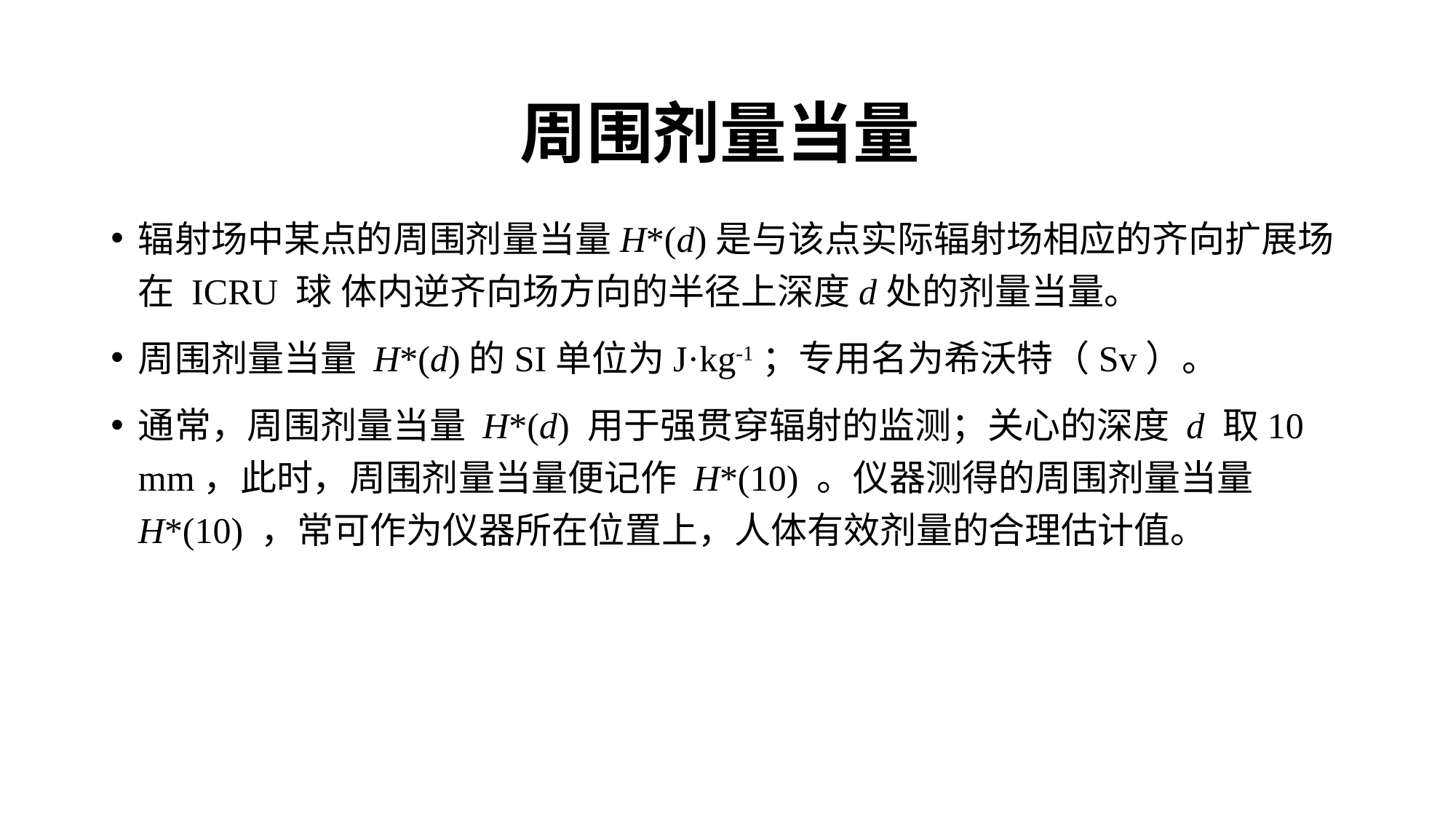

# 周围剂量当量
辐射场中某点的周围剂量当量H*(d)是与该点实际辐射场相应的齐向扩展场在 ICRU 球 体内逆齐向场方向的半径上深度d处的剂量当量。
周围剂量当量 H*(d)的SI单位为J·kg-1；专用名为希沃特（Sv）。
通常，周围剂量当量 H*(d) 用于强贯穿辐射的监测；关心的深度 d 取10 mm，此时，周围剂量当量便记作 H*(10) 。仪器测得的周围剂量当量 H*(10) ，常可作为仪器所在位置上，人体有效剂量的合理估计值。